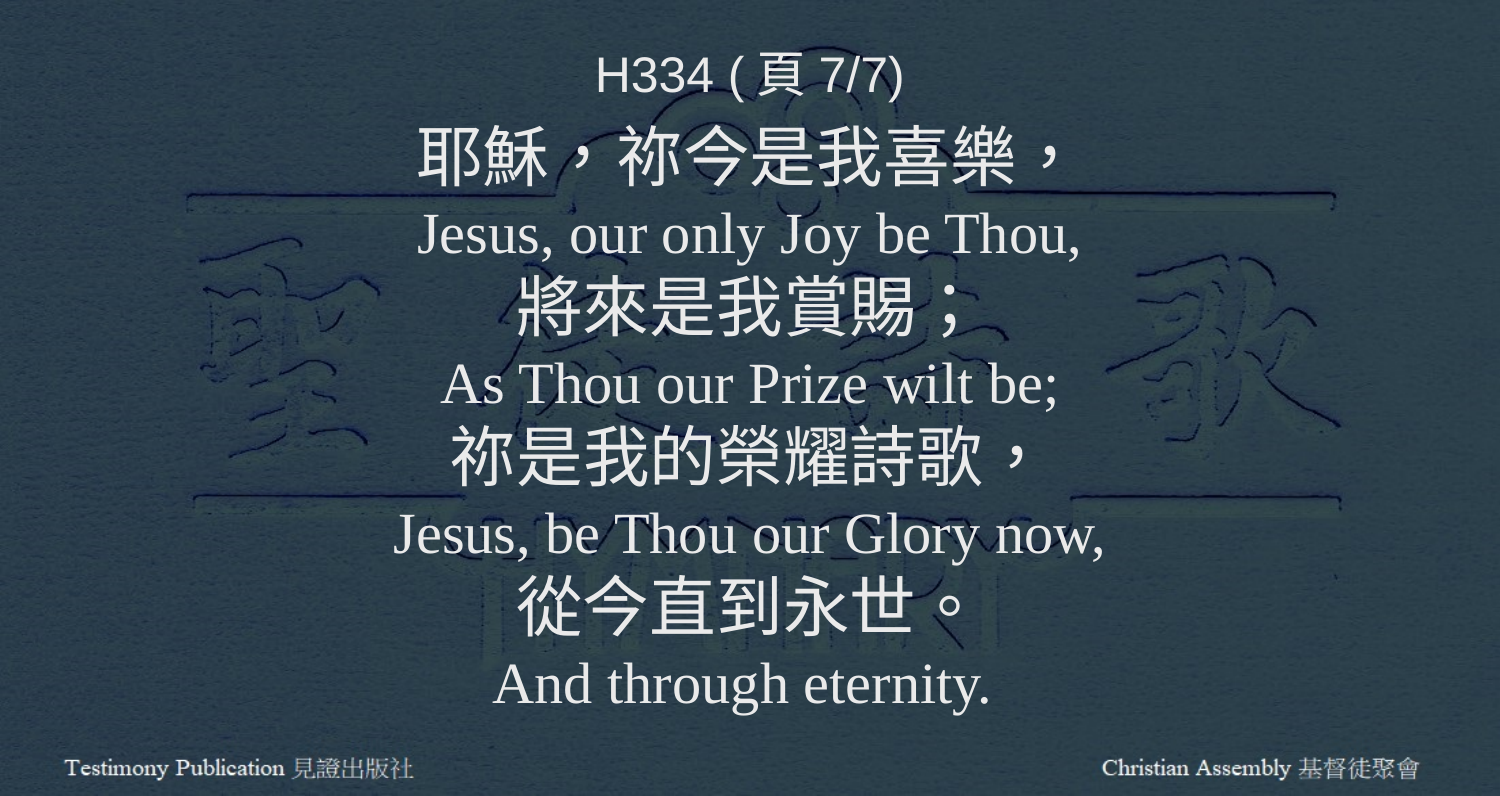

H334 (頁7/7)
耶穌，祢今是我喜樂，
Jesus, our only Joy be Thou,
將來是我賞賜；
As Thou our Prize wilt be;
祢是我的榮耀詩歌，
Jesus, be Thou our Glory now,
從今直到永世。
And through eternity.